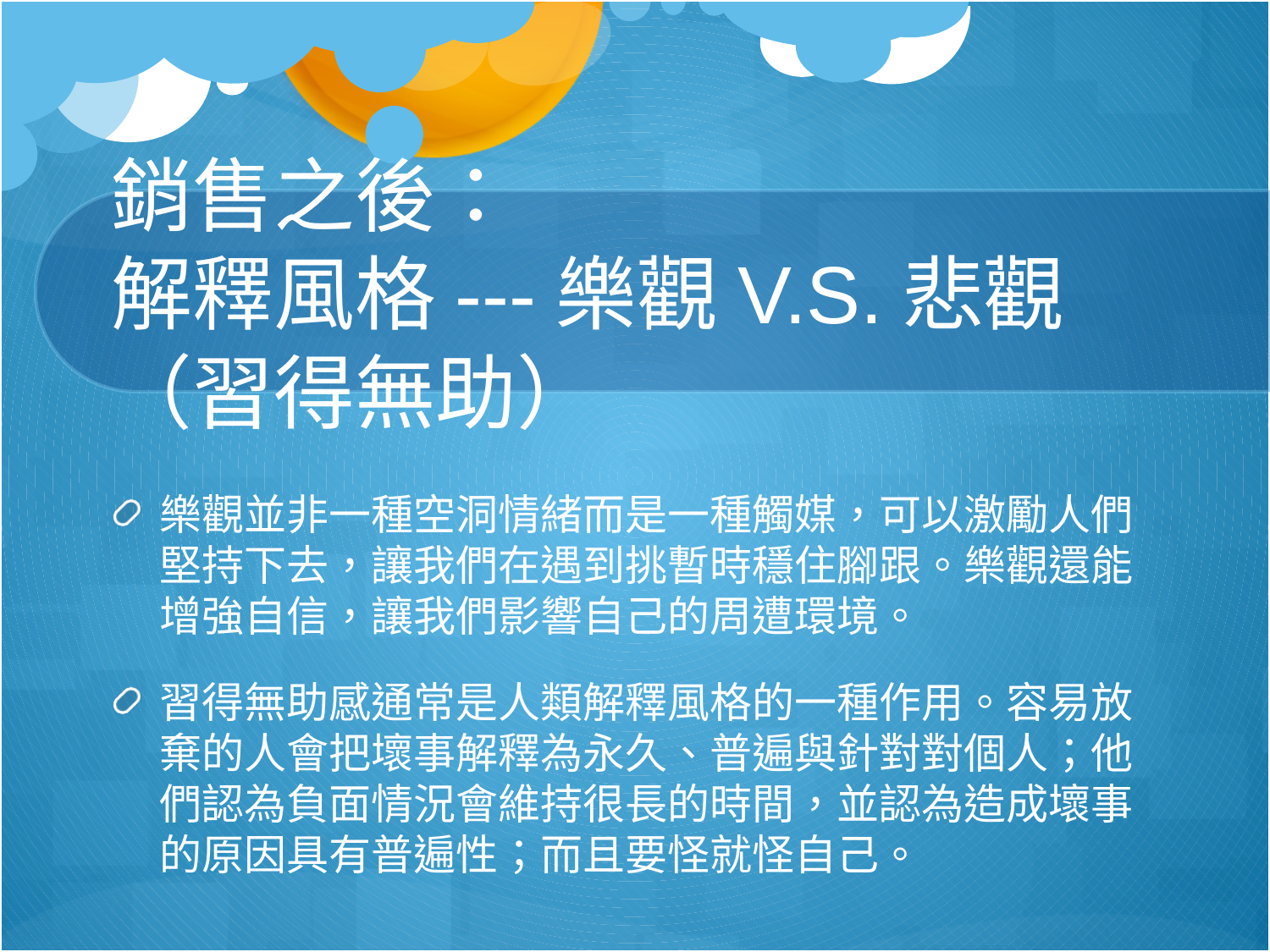

# 銷售之後： 解釋風格---樂觀V.S.悲觀（習得無助）
樂觀並非一種空洞情緒而是一種觸媒，可以激勵人們堅持下去，讓我們在遇到挑暫時穩住腳跟。樂觀還能增強自信，讓我們影響自己的周遭環境。
習得無助感通常是人類解釋風格的一種作用。容易放棄的人會把壞事解釋為永久、普遍與針對對個人；他們認為負面情況會維持很長的時間，並認為造成壞事的原因具有普遍性；而且要怪就怪自己。